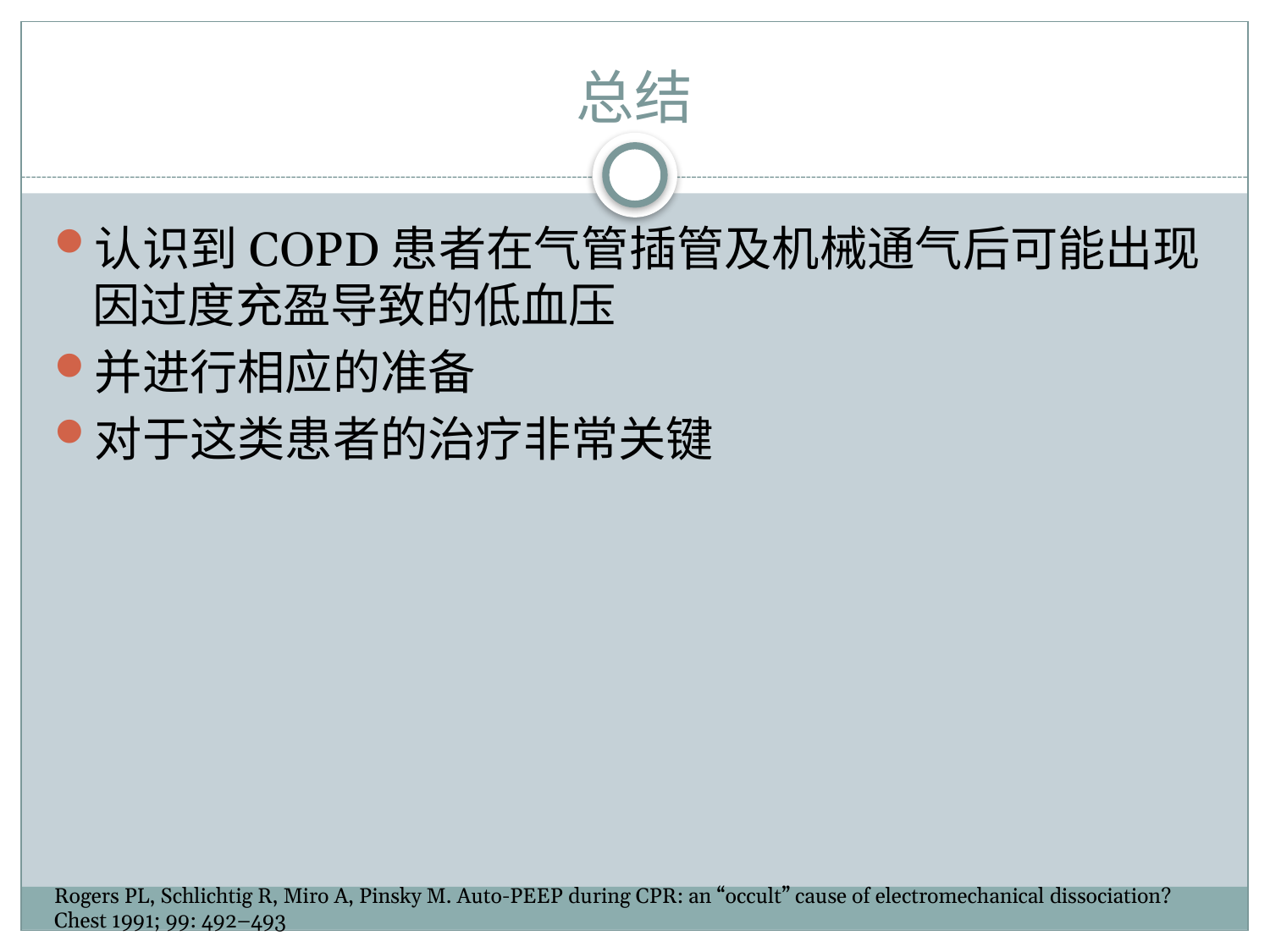

# 总结
认识到COPD患者在气管插管及机械通气后可能出现因过度充盈导致的低血压
并进行相应的准备
对于这类患者的治疗非常关键
Rogers PL, Schlichtig R, Miro A, Pinsky M. Auto-PEEP during CPR: an “occult” cause of electromechanical dissociation? Chest 1991; 99: 492–493